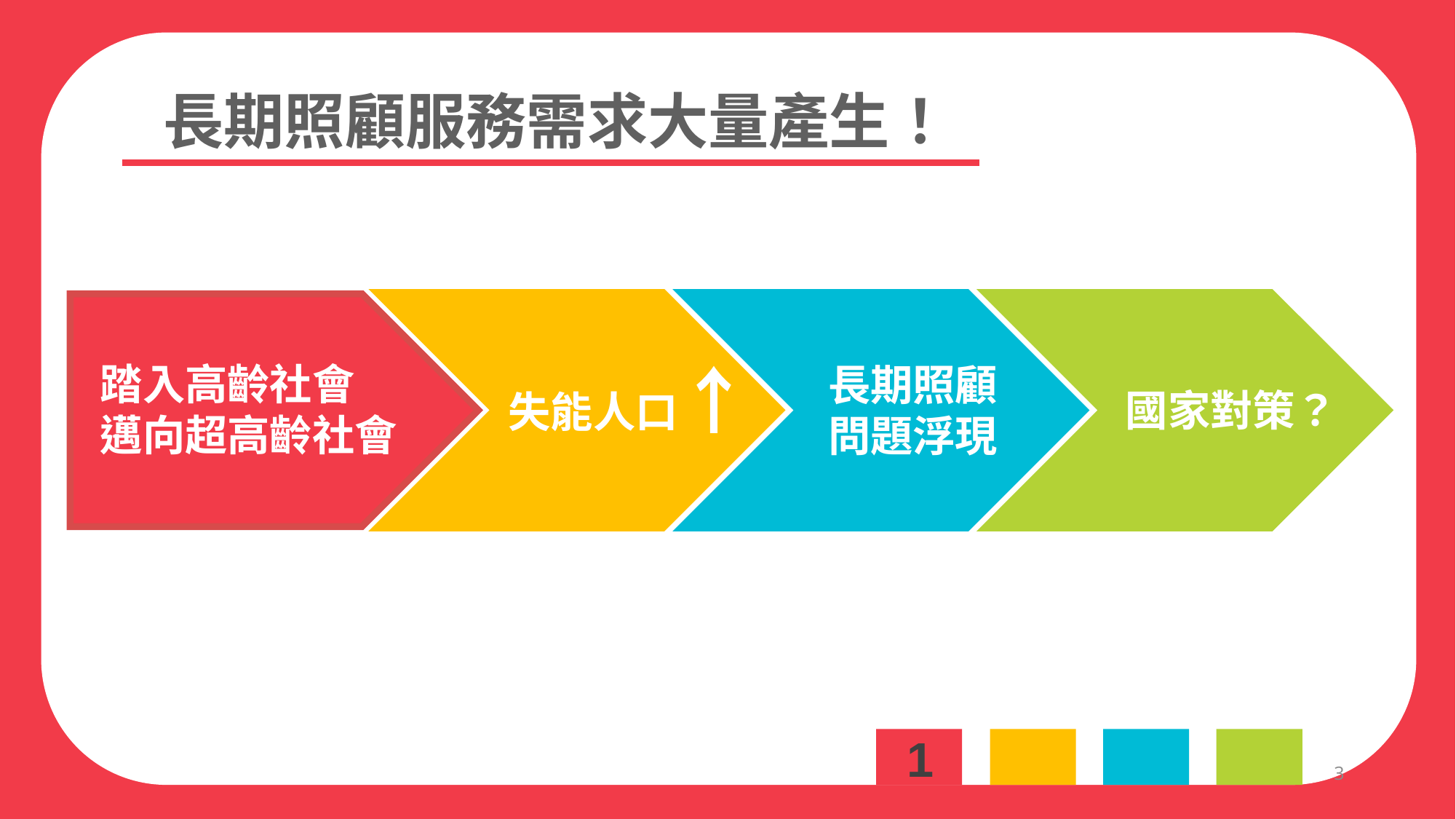

長期照顧服務需求大量產生！

失能人口↑
踏入高齡社會
邁向超高齡社會
長期照顧問題浮現
國家對策？
1

3